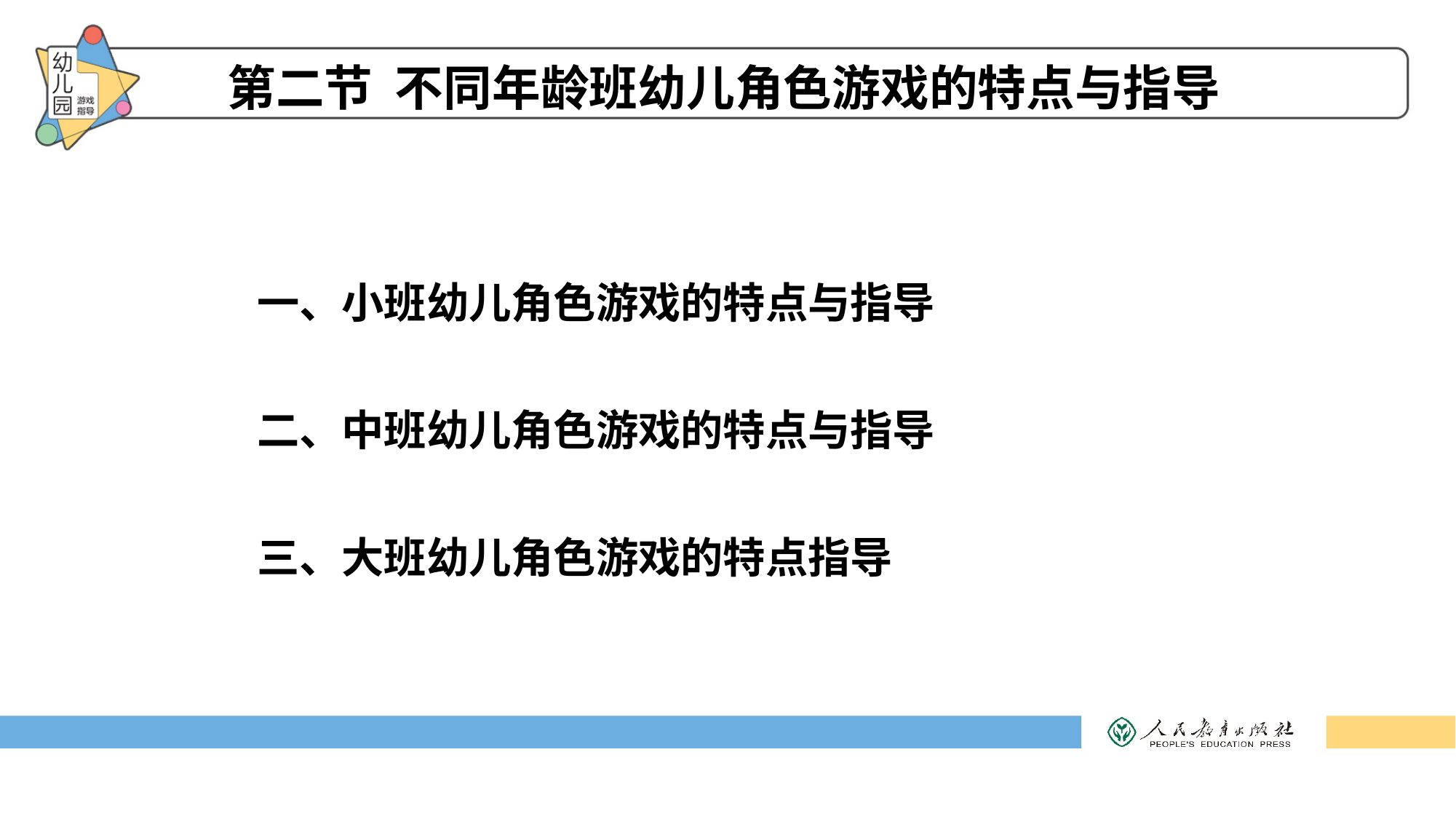

第二节  不同年龄班幼儿角色游戏的特点与指导
一、小班幼儿角色游戏的特点与指导
二、中班幼儿角色游戏的特点与指导
三、大班幼儿角色游戏的特点指导